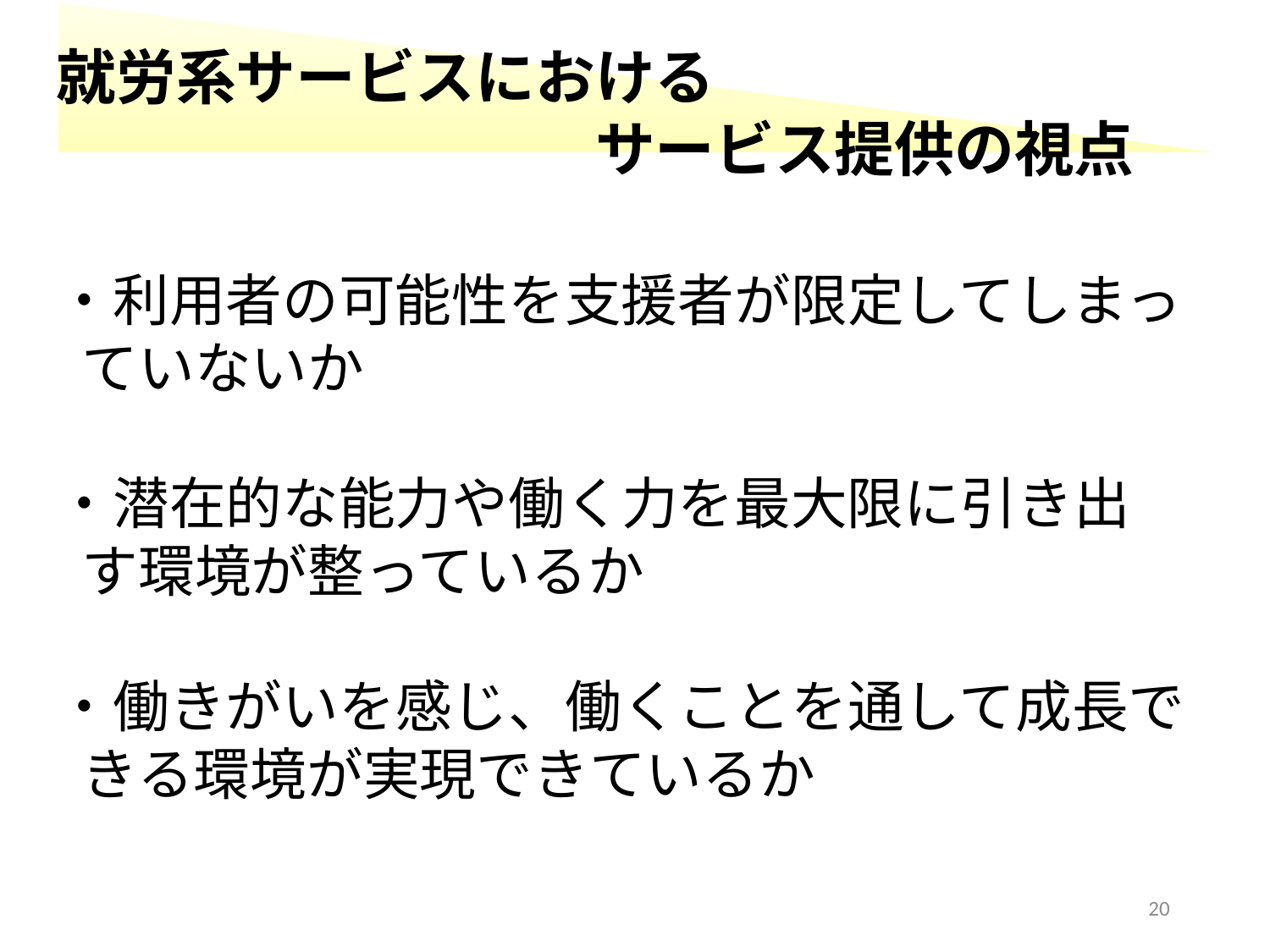

就労系サービスにおける
　　　　　　　　　サービス提供の視点
・利用者の可能性を支援者が限定してしまっていないか

・潜在的な能力や働く力を最大限に引き出す環境が整っているか

・働きがいを感じ、働くことを通して成長できる環境が実現できているか

20